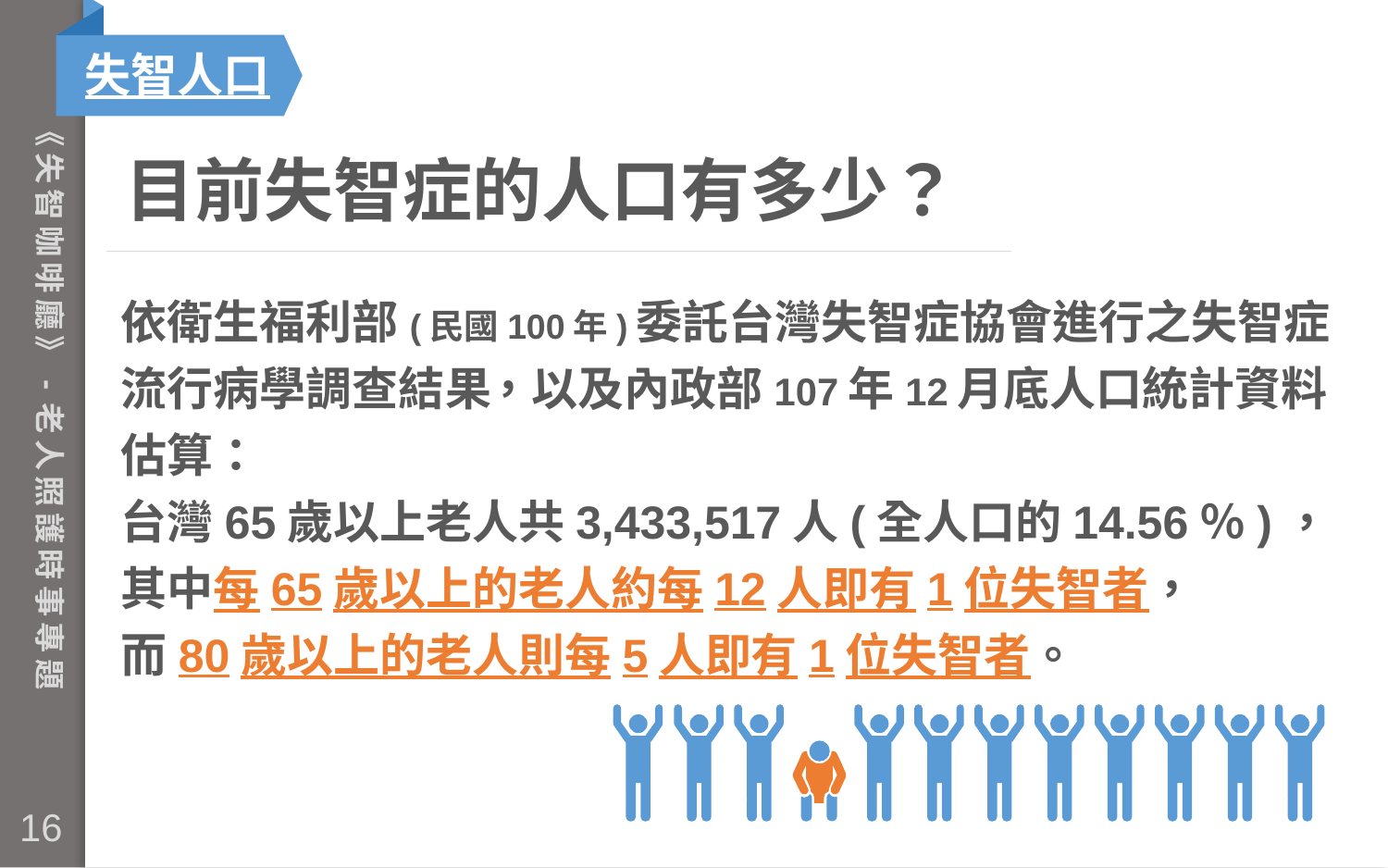

失智人口
《失智咖啡廳》-老人照護時事專題
目前失智症的人口有多少？

依衛生福利部(民國100年)委託台灣失智症協會進行之失智症流行病學調查結果，以及內政部107年12月底人口統計資料估算：
台灣65歲以上老人共3,433,517人(全人口的14.56％)，
其中每65歲以上的老人約每12人即有1位失智者，
而80歲以上的老人則每5人即有1位失智者。

16